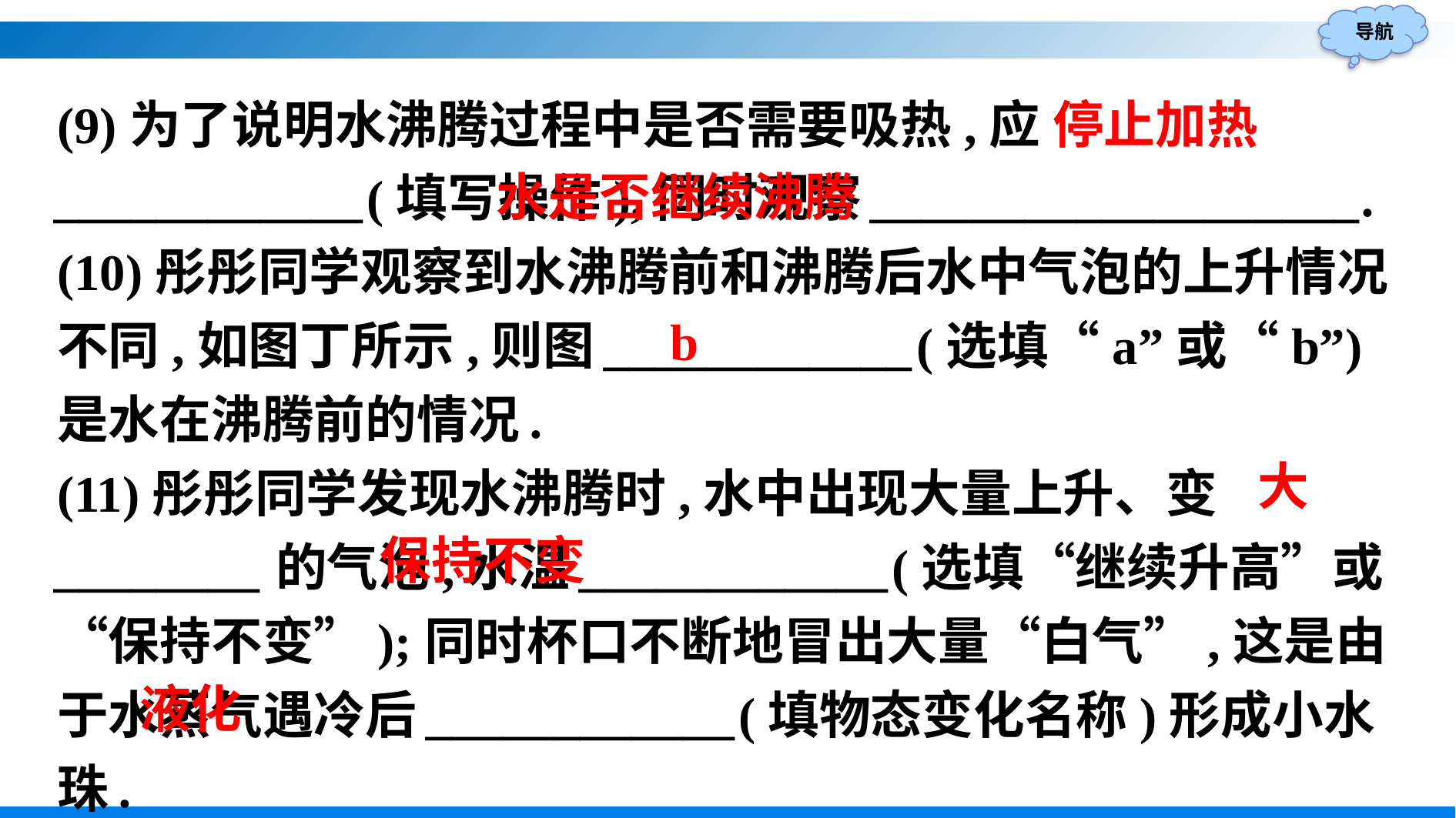

(9)为了说明水沸腾过程中是否需要吸热,应____________(填写操作),同时观察___________________.
(10)彤彤同学观察到水沸腾前和沸腾后水中气泡的上升情况不同,如图丁所示,则图____________(选填“a”或“b”)是水在沸腾前的情况.
(11)彤彤同学发现水沸腾时,水中出现大量上升、变________的气泡,水温____________(选填“继续升高”或“保持不变”);同时杯口不断地冒出大量“白气”,这是由于水蒸气遇冷后____________(填物态变化名称)形成小水珠.
停止加热
水是否继续沸腾
b
大
保持不变
液化